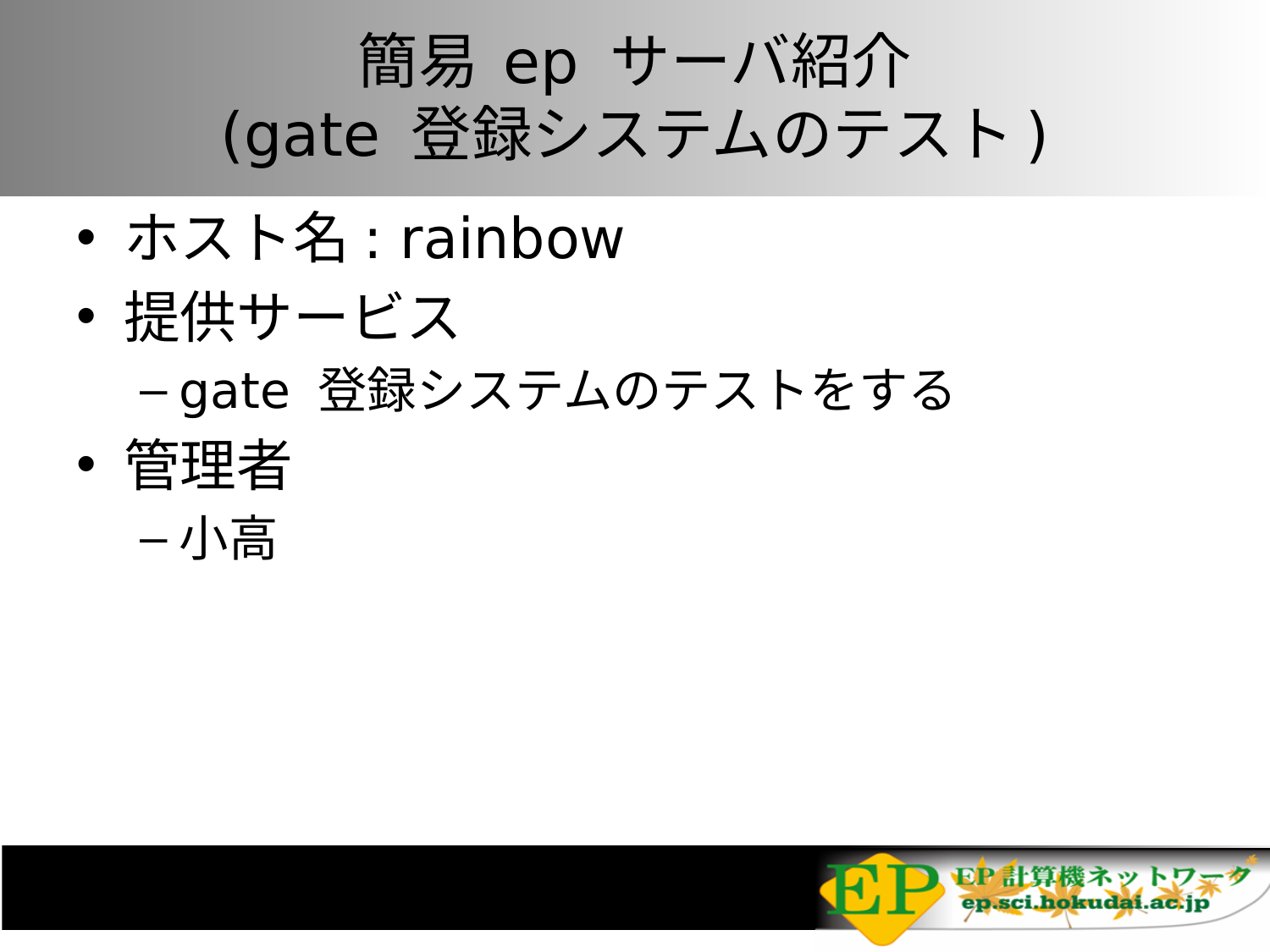

# 簡易 ep サーバ紹介 (gate 登録システムのテスト)
ホスト名: rainbow
提供サービス
gate 登録システムのテストをする
管理者
小高